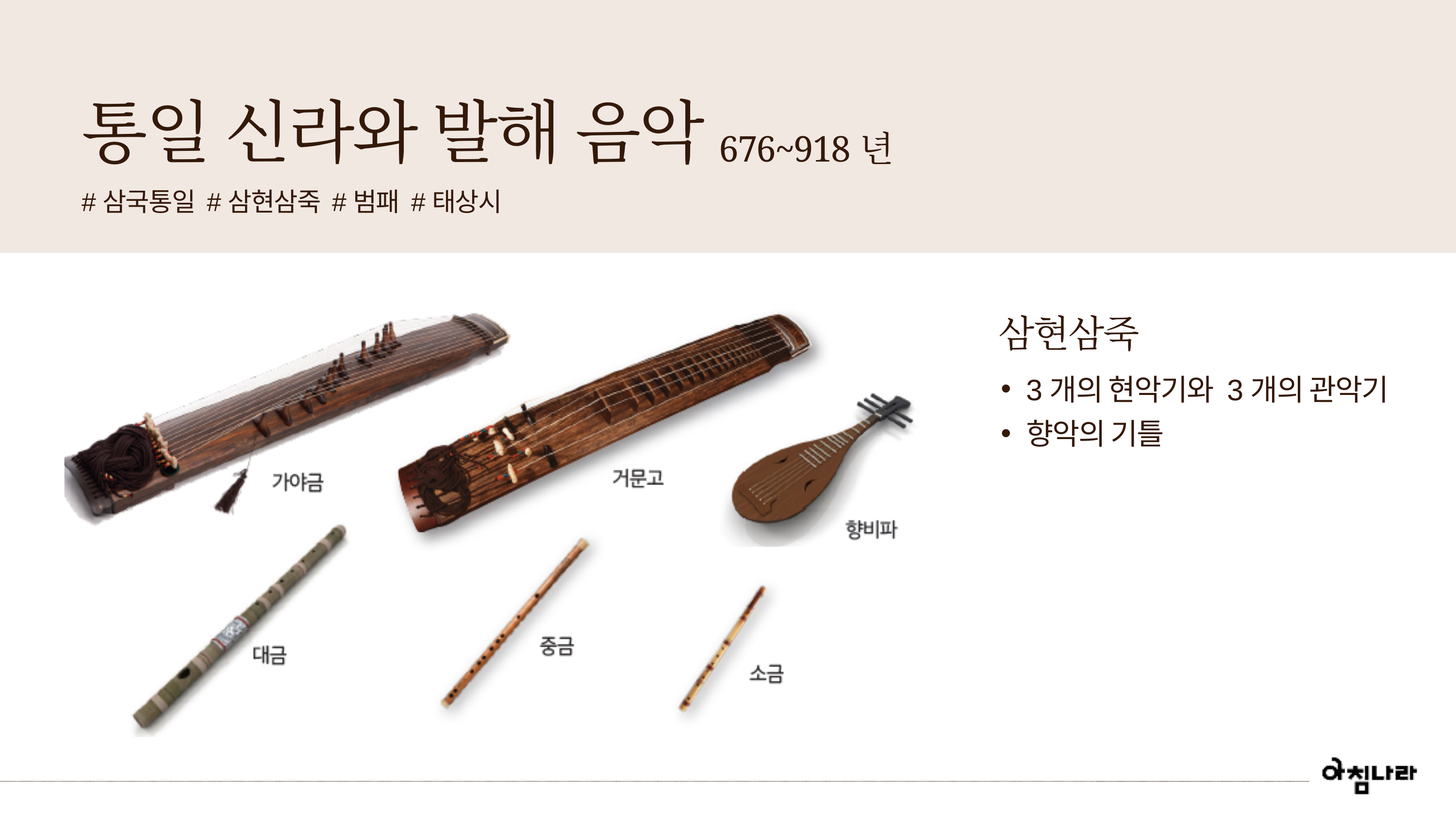

통일 신라와 발해 음악
676~918년
#삼국통일 #삼현삼죽 #범패 #태상시

삼현삼죽
3개의 현악기와 3개의 관악기
향악의 기틀